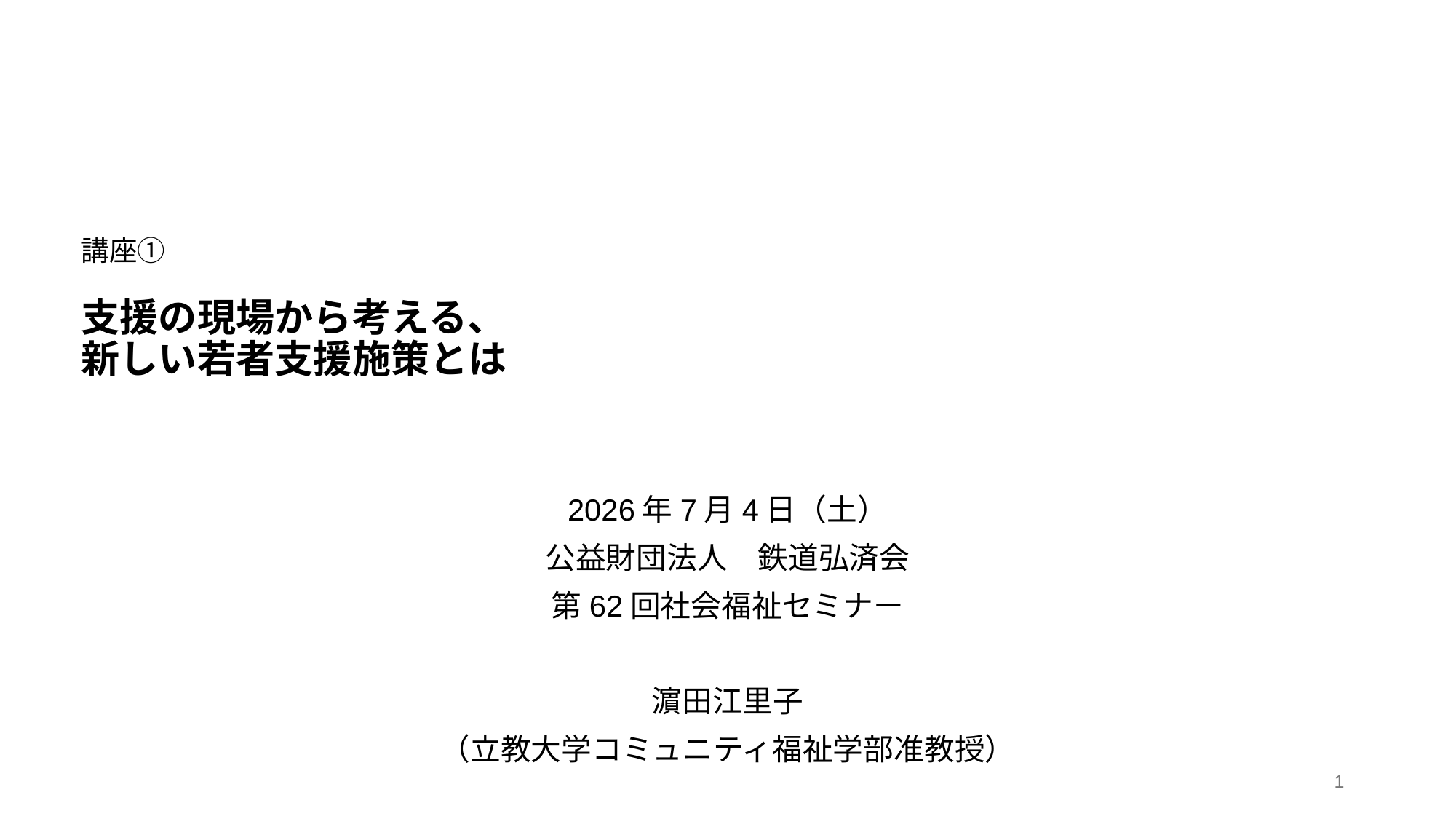

# 講座① 支援の現場から考える、 新しい若者支援施策とは
2026年7月4日（土）
公益財団法人　鉄道弘済会
第62回社会福祉セミナー

濵田江里子
（立教大学コミュニティ福祉学部准教授）
1